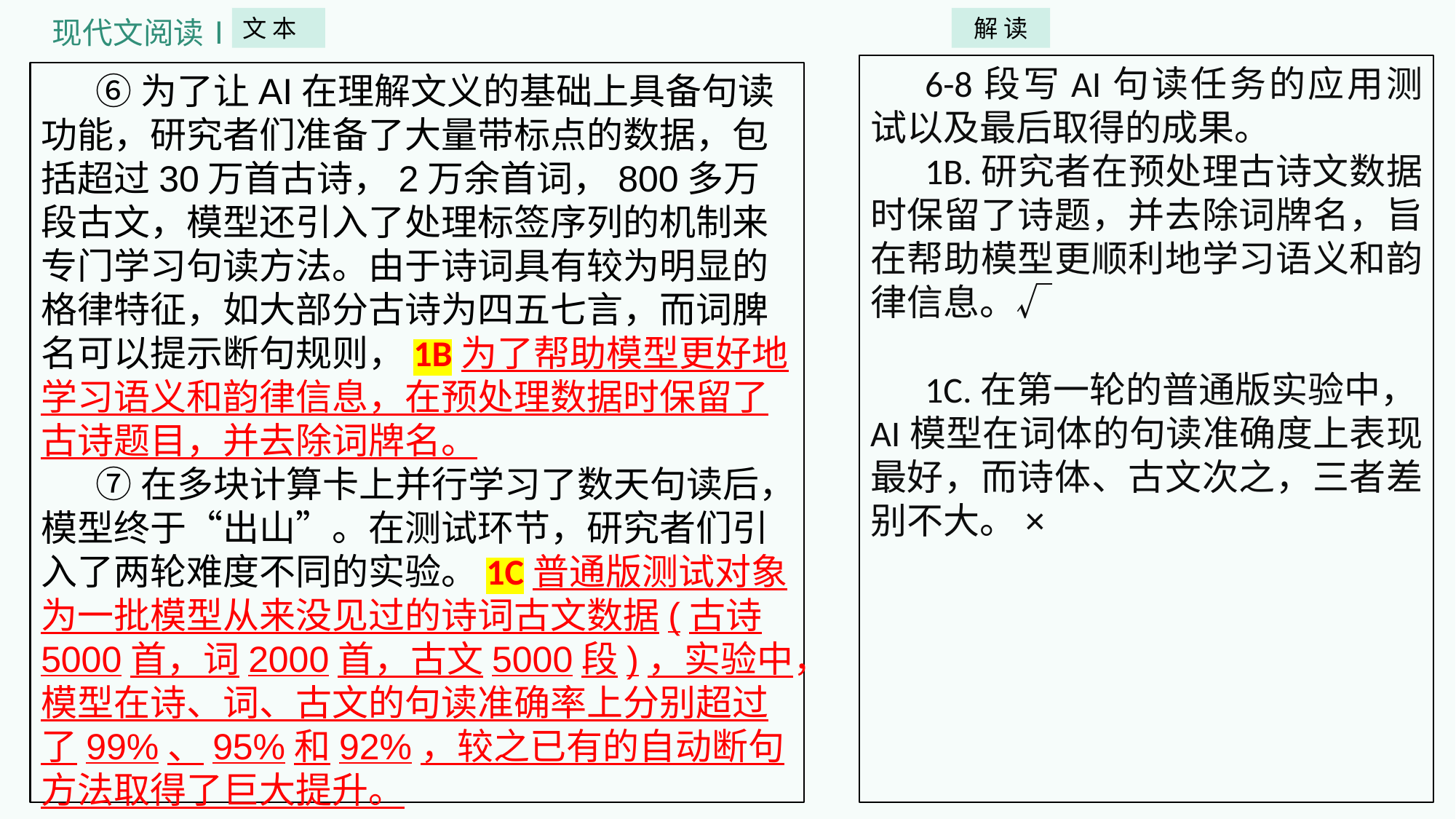

现代文阅读Ⅰ
文 本
解 读
6-8段写AI句读任务的应用测试以及最后取得的成果。
1B.研究者在预处理古诗文数据时保留了诗题，并去除词牌名，旨在帮助模型更顺利地学习语义和韵律信息。√

1C.在第一轮的普通版实验中，AI模型在词体的句读准确度上表现最好，而诗体、古文次之，三者差别不大。×
⑥为了让AI在理解文义的基础上具备句读功能，研究者们准备了大量带标点的数据，包括超过30万首古诗，2万余首词，800多万段古文，模型还引入了处理标签序列的机制来专门学习句读方法。由于诗词具有较为明显的格律特征，如大部分古诗为四五七言，而词脾名可以提示断句规则，1B为了帮助模型更好地学习语义和韵律信息，在预处理数据时保留了古诗题目，并去除词牌名。
⑦在多块计算卡上并行学习了数天句读后，模型终于“出山”。在测试环节，研究者们引入了两轮难度不同的实验。1C普通版测试对象为一批模型从来没见过的诗词古文数据(古诗5000首，词2000首，古文5000段)，实验中，模型在诗、词、古文的句读准确率上分别超过了99%、95%和92%，较之已有的自动断句方法取得了巨大提升。